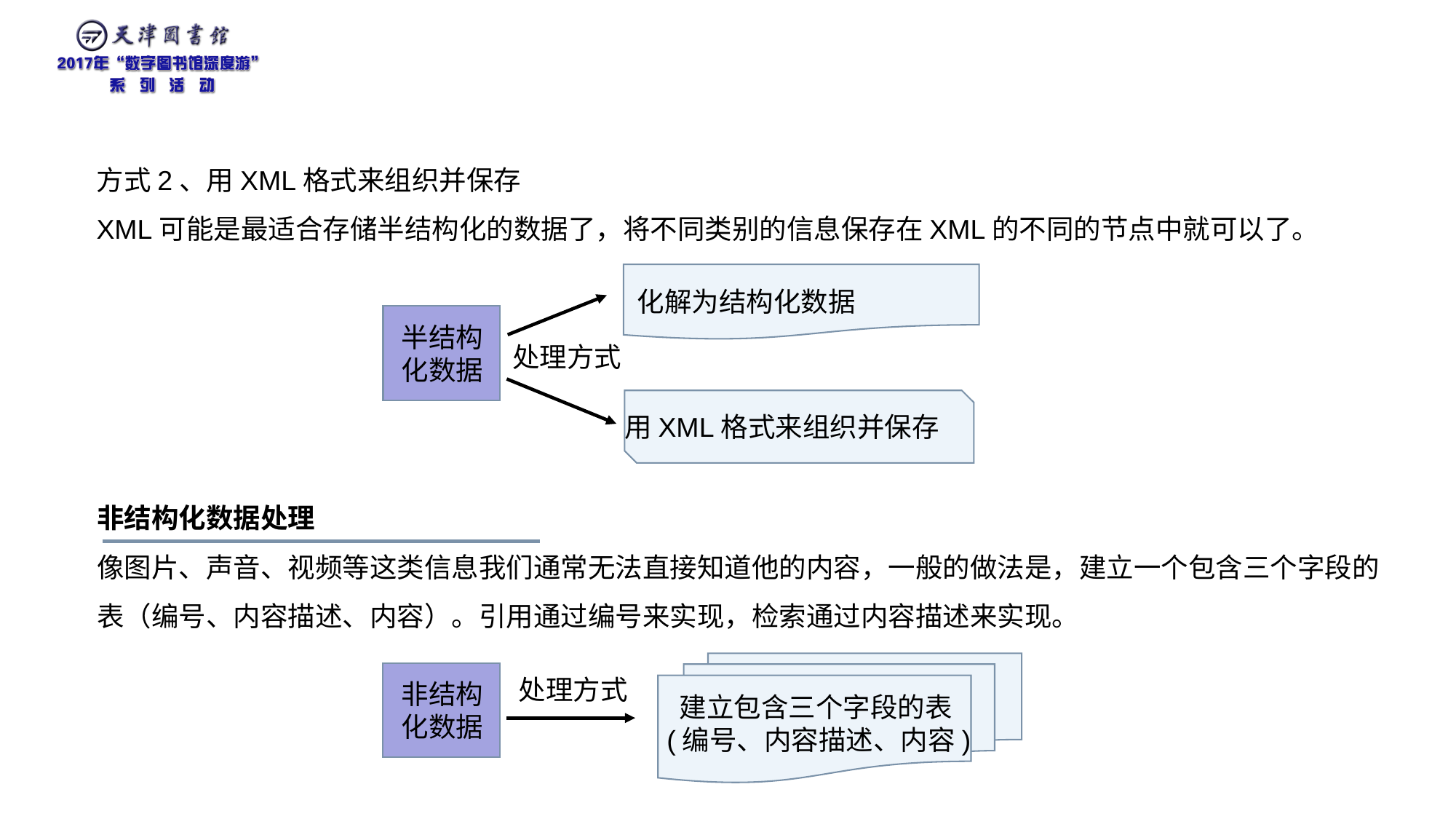

方式2、用XML格式来组织并保存
XML可能是最适合存储半结构化的数据了，将不同类别的信息保存在XML的不同的节点中就可以了。

化解为结构化数据

半结构
化数据
处理方式

用XML格式来组织并保存
非结构化数据处理
像图片、声音、视频等这类信息我们通常无法直接知道他的内容，一般的做法是，建立一个包含三个字段的表（编号、内容描述、内容）。引用通过编号来实现，检索通过内容描述来实现。

处理方式
非结构
化数据
 建立包含三个字段的表
(编号、内容描述、内容)